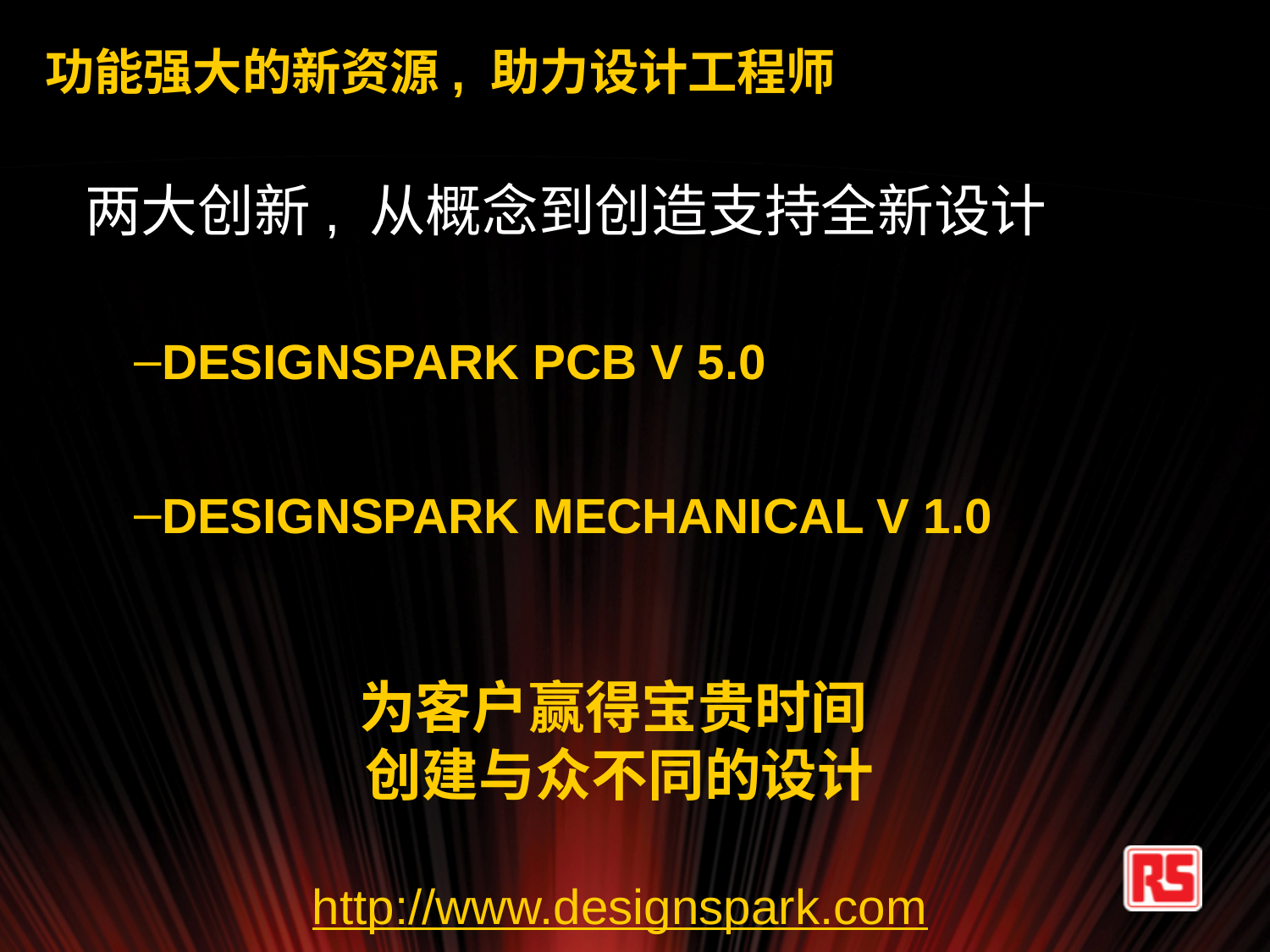

# 功能强大的新资源, 助力设计工程师
两大创新, 从概念到创造支持全新设计

DESIGNSPARK PCB V 5.0

DESIGNSPARK MECHANICAL V 1.0

为客户赢得宝贵时间
创建与众不同的设计

http://www.designspark.com